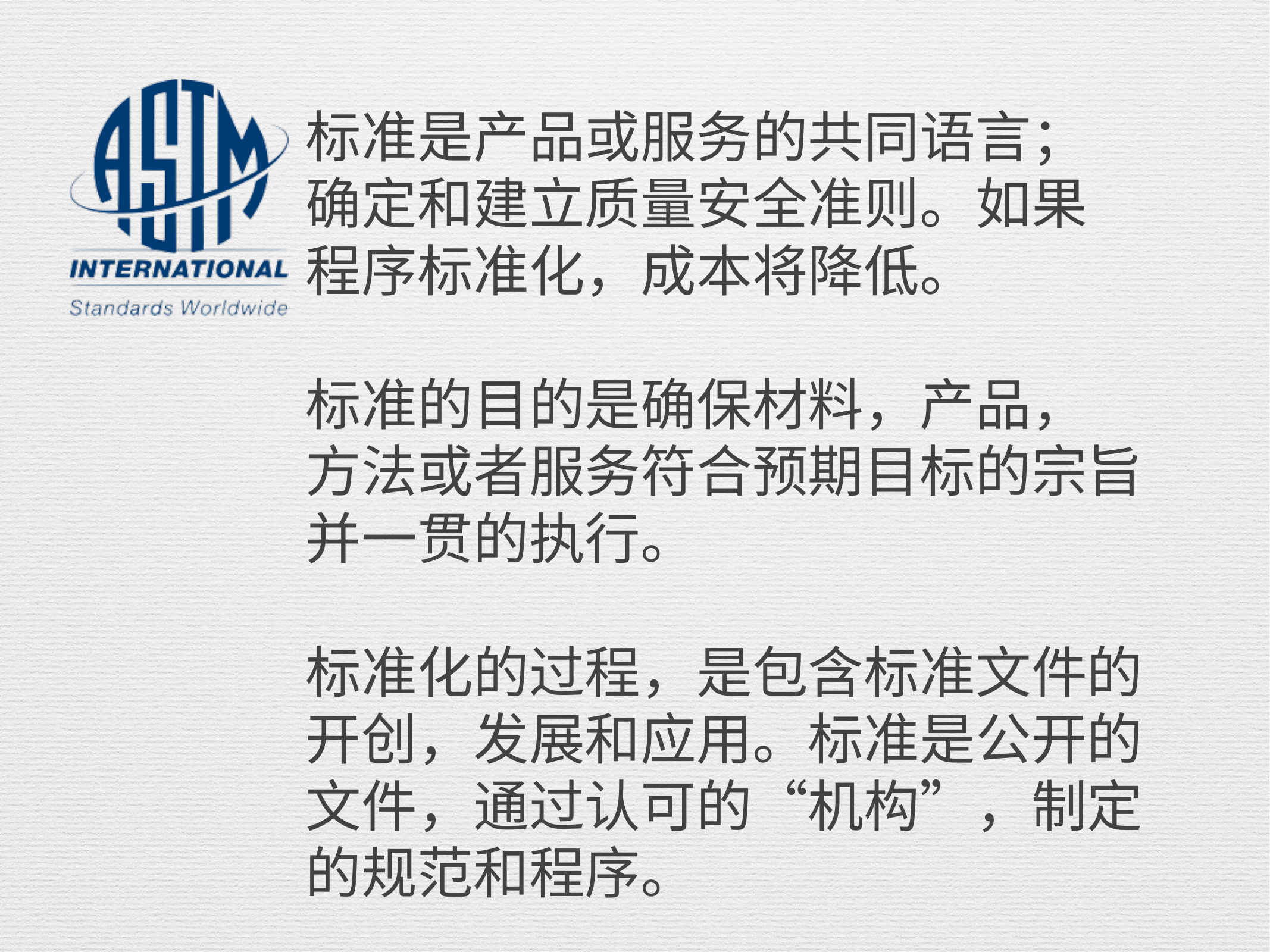

标准是产品或服务的共同语言；
确定和建立质量安全准则。如果
程序标准化，成本将降低。

标准的目的是确保材料，产品，
方法或者服务符合预期目标的宗旨
并一贯的执行。

标准化的过程，是包含标准文件的
开创，发展和应用。标准是公开的
文件，通过认可的“机构”，制定
的规范和程序。